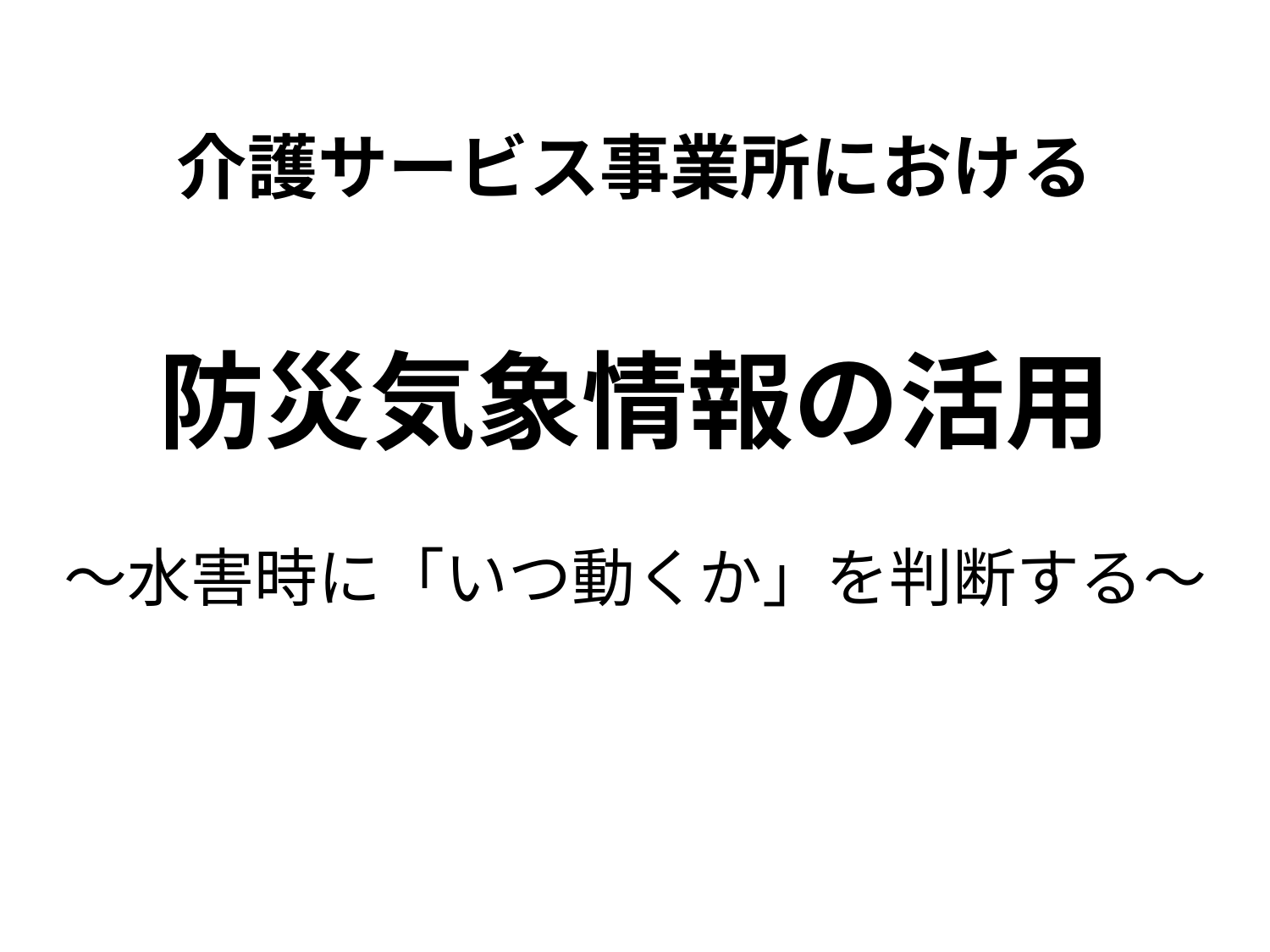

介護サービス事業所における
防災気象情報の活用
～水害時に「いつ動くか」を判断する～